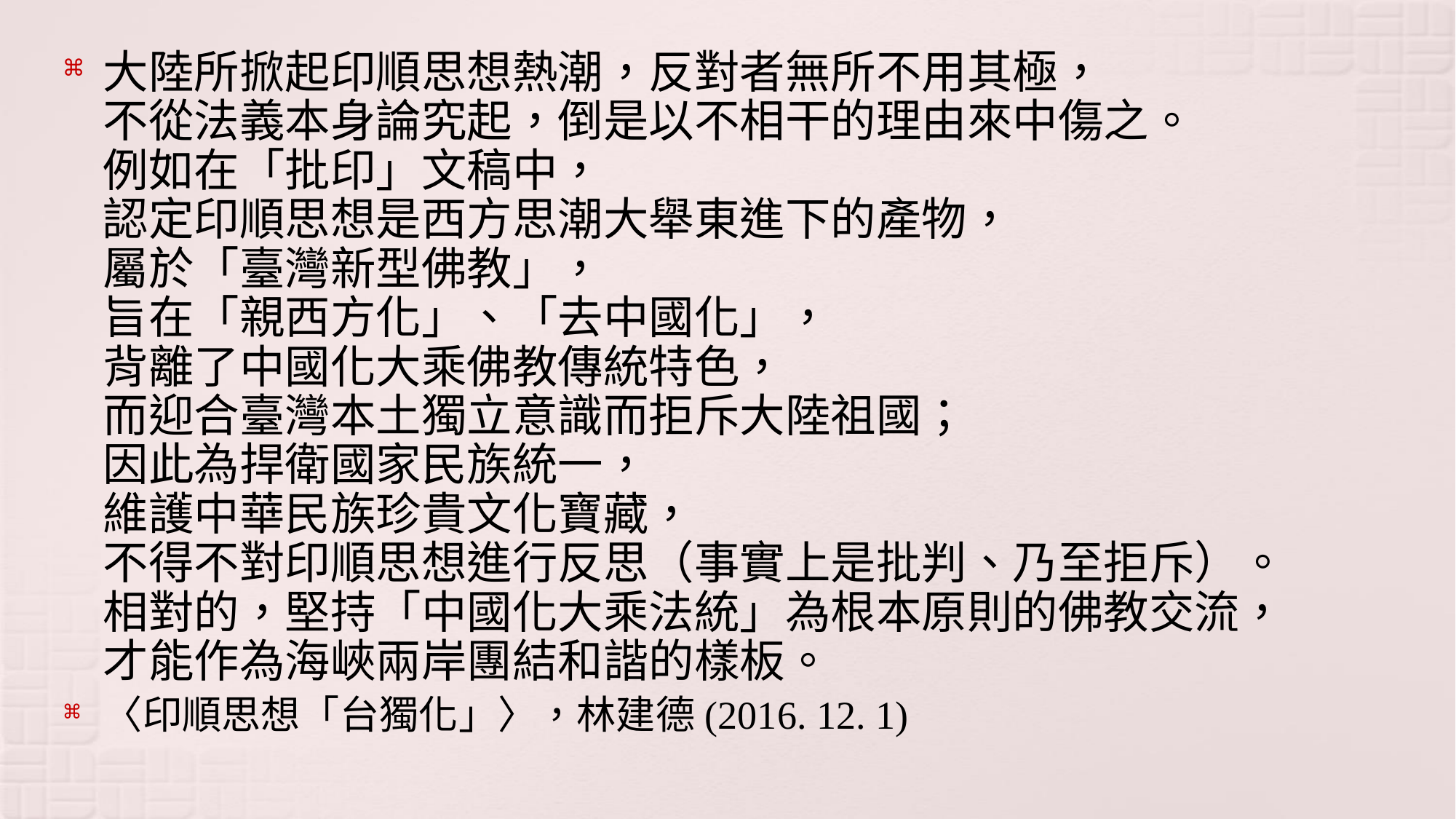

#
大陸所掀起印順思想熱潮，反對者無所不用其極，
不從法義本身論究起，倒是以不相干的理由來中傷之。
例如在「批印」文稿中，
認定印順思想是西方思潮大舉東進下的產物，
屬於「臺灣新型佛教」，
旨在「親西方化」、「去中國化」，
背離了中國化大乘佛教傳統特色，
而迎合臺灣本土獨立意識而拒斥大陸祖國；
因此為捍衛國家民族統一，
維護中華民族珍貴文化寶藏，
不得不對印順思想進行反思（事實上是批判、乃至拒斥）。
相對的，堅持「中國化大乘法統」為根本原則的佛教交流，
才能作為海峽兩岸團結和諧的樣板。
〈印順思想「台獨化」〉，林建德(2016. 12. 1)